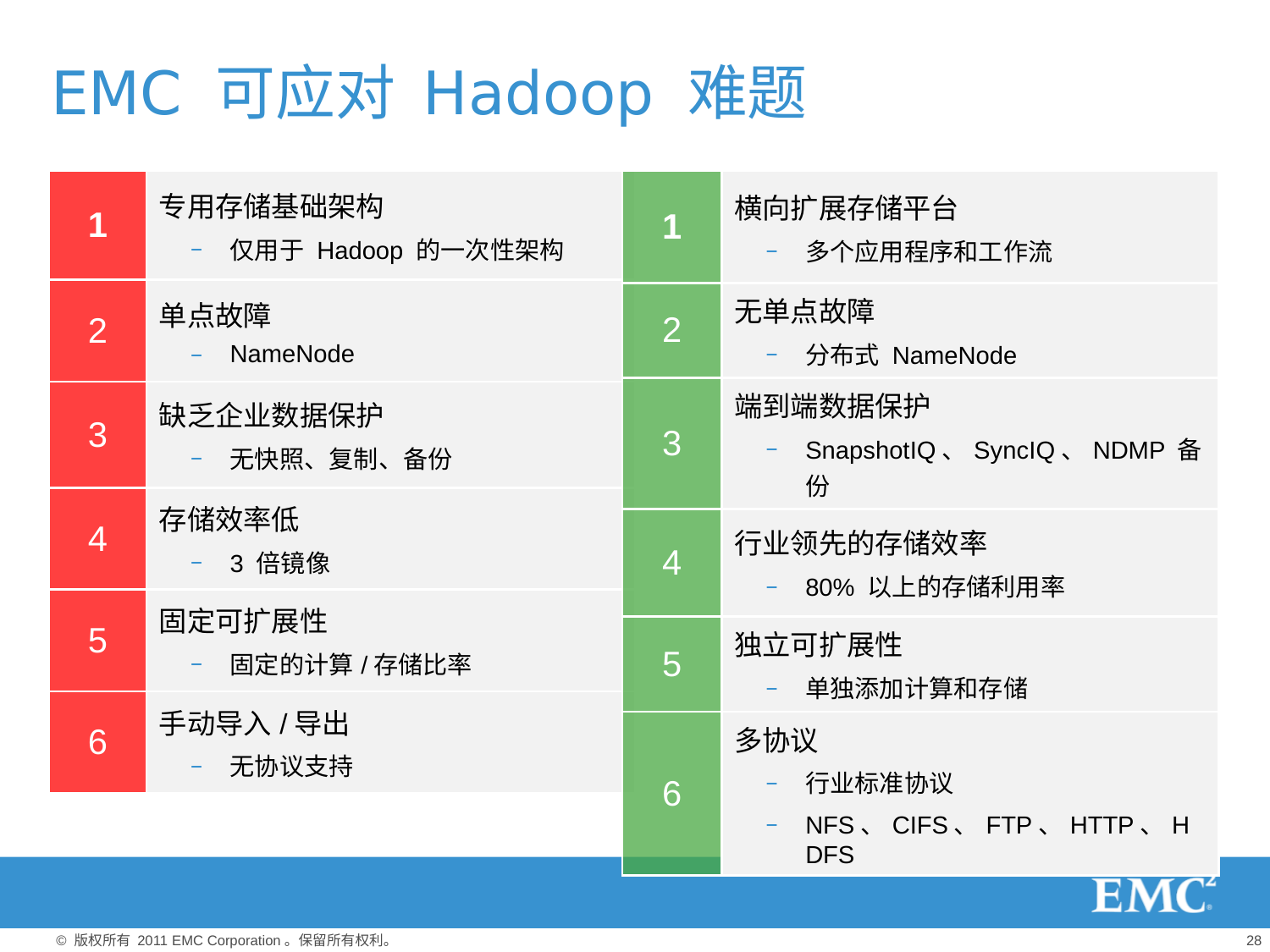

# EMC 可应对 Hadoop 难题
| 1 | 横向扩展存储平台 多个应用程序和工作流 |
| --- | --- |
| 2 | 无单点故障 分布式 NameNode |
| 3 | 端到端数据保护 SnapshotIQ、SyncIQ、NDMP 备份 |
| 4 | 行业领先的存储效率 80% 以上的存储利用率 |
| 5 | 独立可扩展性 单独添加计算和存储 |
| 6 | 多协议 行业标准协议 NFS、CIFS、FTP、HTTP、HDFS |
| 1 | 专用存储基础架构 仅用于 Hadoop 的一次性架构 |
| --- | --- |
| 2 | 单点故障 NameNode |
| 3 | 缺乏企业数据保护 无快照、复制、备份 |
| 4 | 存储效率低 3 倍镜像 |
| 5 | 固定可扩展性 固定的计算/存储比率 |
| 6 | 手动导入/导出 无协议支持 |